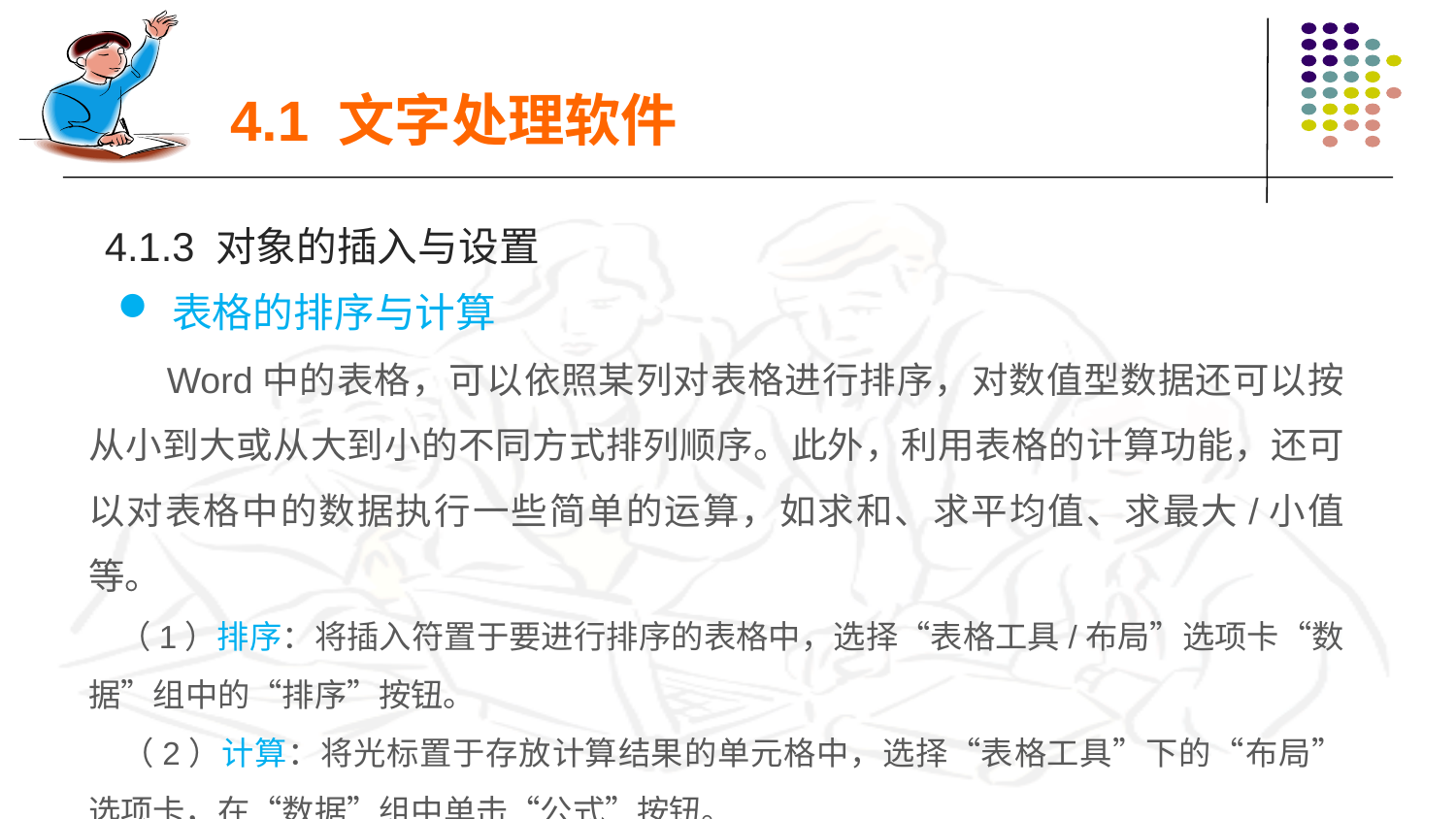

4.1 文字处理软件
4.1.3 对象的插入与设置
表格的排序与计算
       Word中的表格，可以依照某列对表格进行排序，对数值型数据还可以按从小到大或从大到小的不同方式排列顺序。此外，利用表格的计算功能，还可以对表格中的数据执行一些简单的运算，如求和、求平均值、求最大/小值等。
   （1）排序：将插入符置于要进行排序的表格中，选择“表格工具/布局”选项卡“数据”组中的“排序”按钮。
   （2）计算：将光标置于存放计算结果的单元格中，选择“表格工具”下的“布局”选项卡，在“数据”组中单击“公式”按钮。